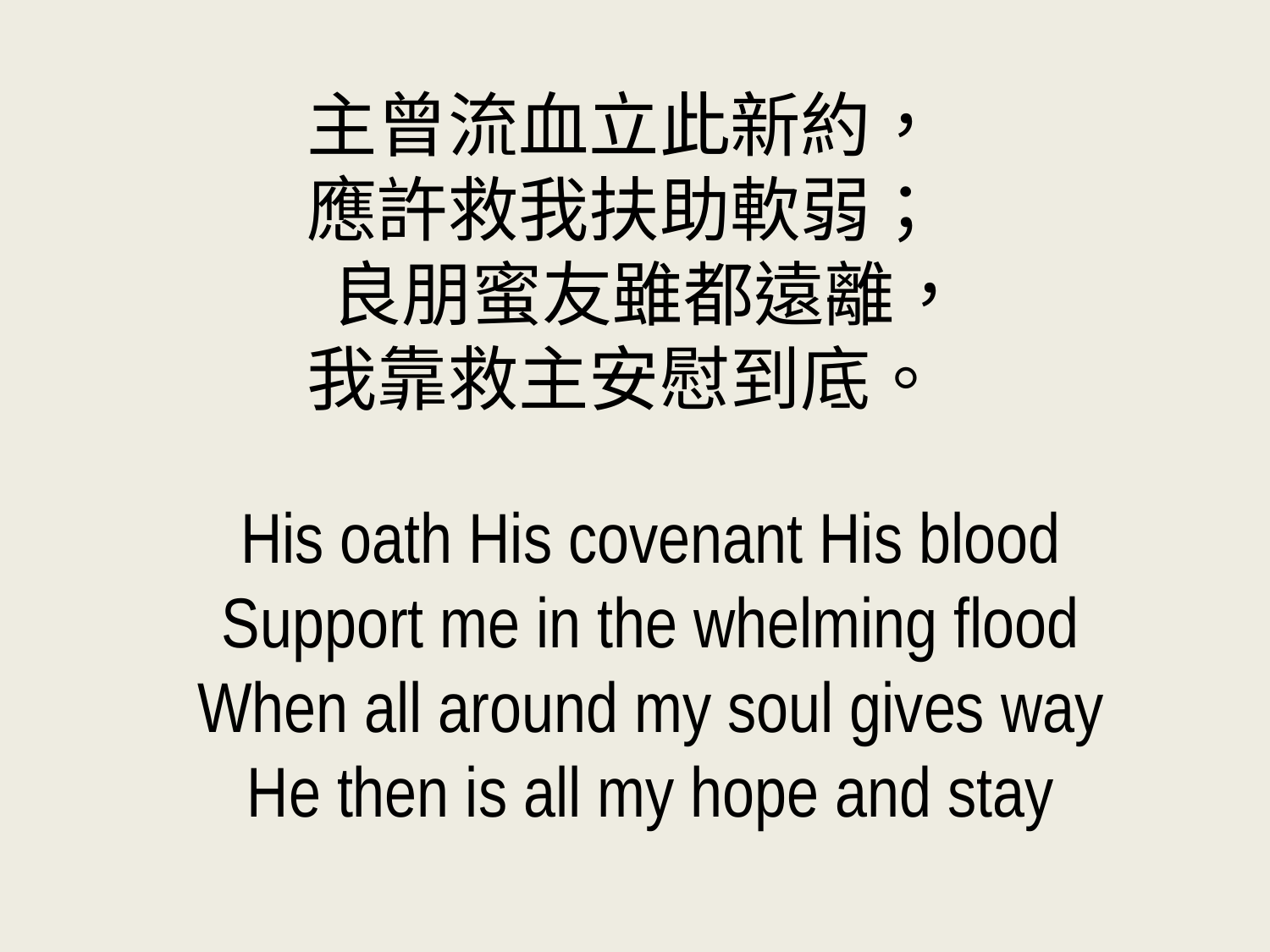

主曾流血立此新約，
應許救我扶助軟弱；
良朋蜜友雖都遠離，
我靠救主安慰到底。
His oath His covenant His blood
Support me in the whelming flood
When all around my soul gives way
He then is all my hope and stay